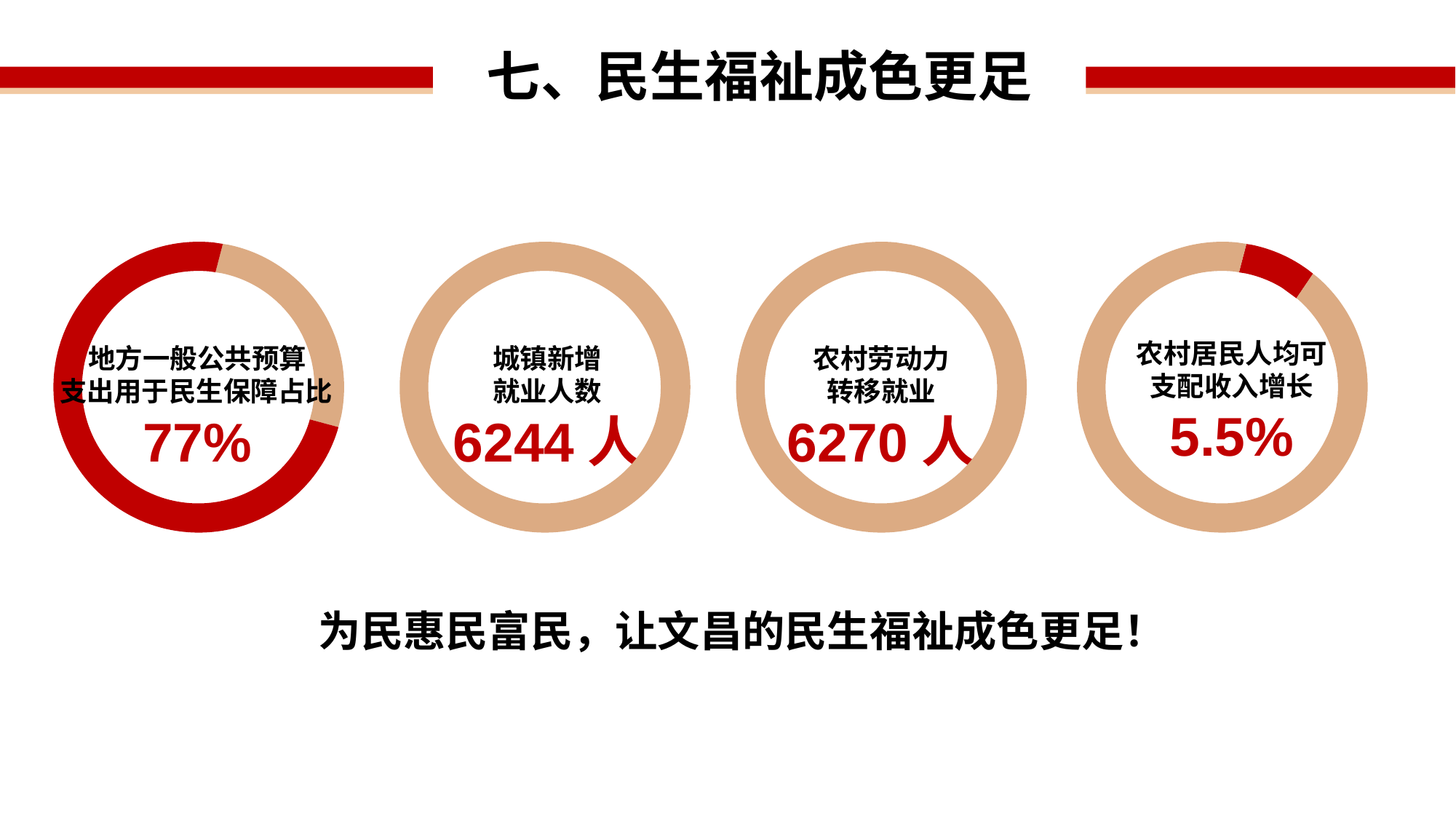

民生社会事业取得长足进步
七、民生福祉成色更足

农村居民人均可
支配收入增长
5.5%
地方一般公共预算
支出用于民生保障占比77%
城镇新增
就业人数
6244人
农村劳动力
转移就业
6270人
为民惠民富民，让文昌的民生福祉成色更足！